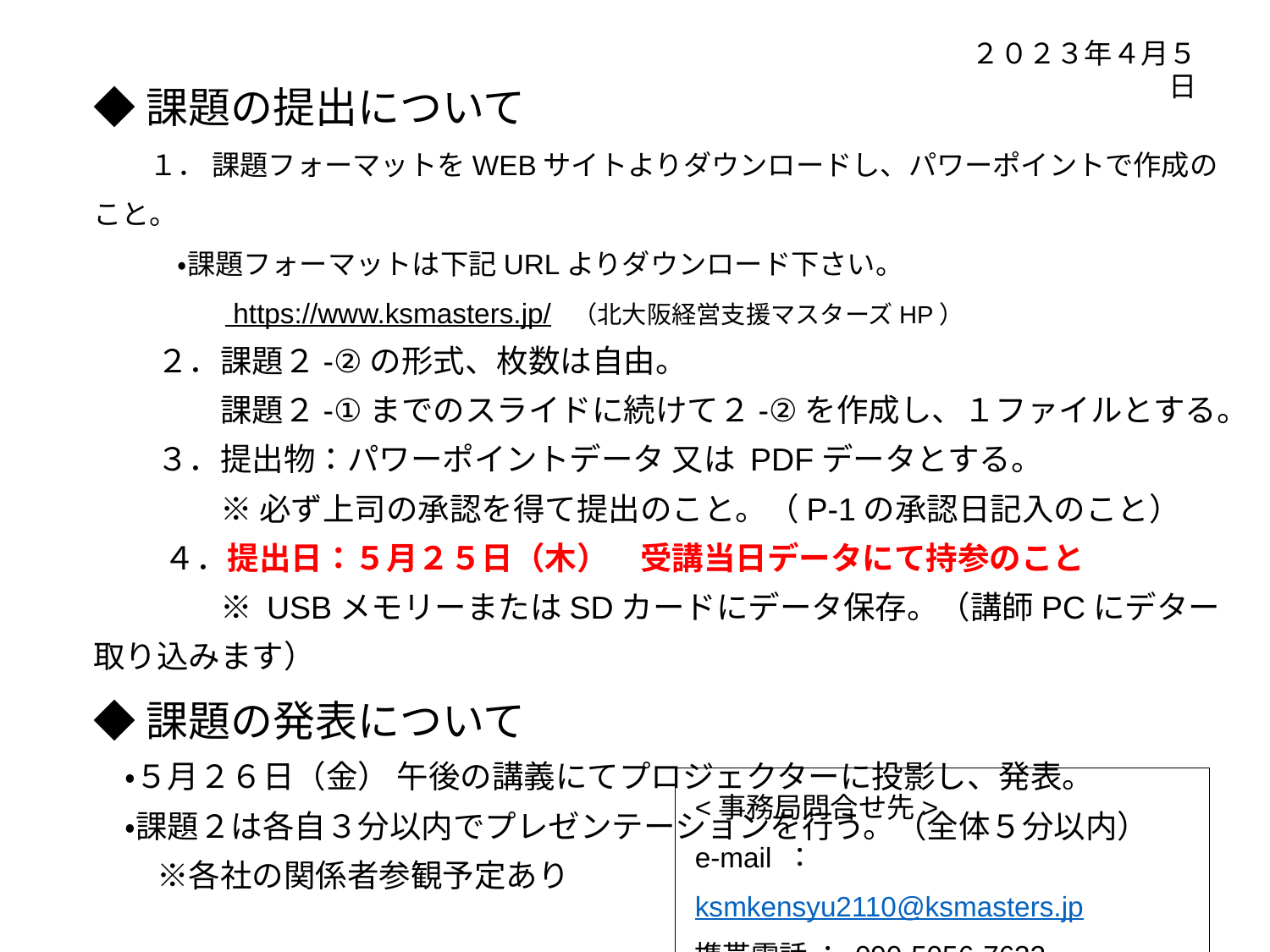

２０２３年４月５日
◆課題の提出について
　　１． 課題フォーマットをWEBサイトよりダウンロードし、パワーポイントで作成のこと。
　　　・課題フォーマットは下記URLよりダウンロード下さい。
　 　　　  https://www.ksmasters.jp/　（北大阪経営支援マスターズHP）
　　２．課題２-②の形式、枚数は自由。
　　　　課題２-①までのスライドに続けて２-②を作成し、１ファイルとする。
　　３．提出物：パワーポイントデータ 又は PDFデータとする。
　　　　※ 必ず上司の承認を得て提出のこと。（P-1の承認日記入のこと）
　　 ４．提出日：５月２５日（木）　受講当日データにて持参のこと
　　　　※ USBメモリーまたはSDカードにデータ保存。（講師PCにデター取り込みます）

◆課題の発表について
　・５月２６日（金） 午後の講義にてプロジェクターに投影し、発表。
　・課題２は各自３分以内でプレゼンテーションを行う。（全体５分以内）
　　※各社の関係者参観予定あり
<事務局問合せ先>
e-mail ：  ksmkensyu2110@ksmasters.jp
携帯電話 ： 090-5056-7632